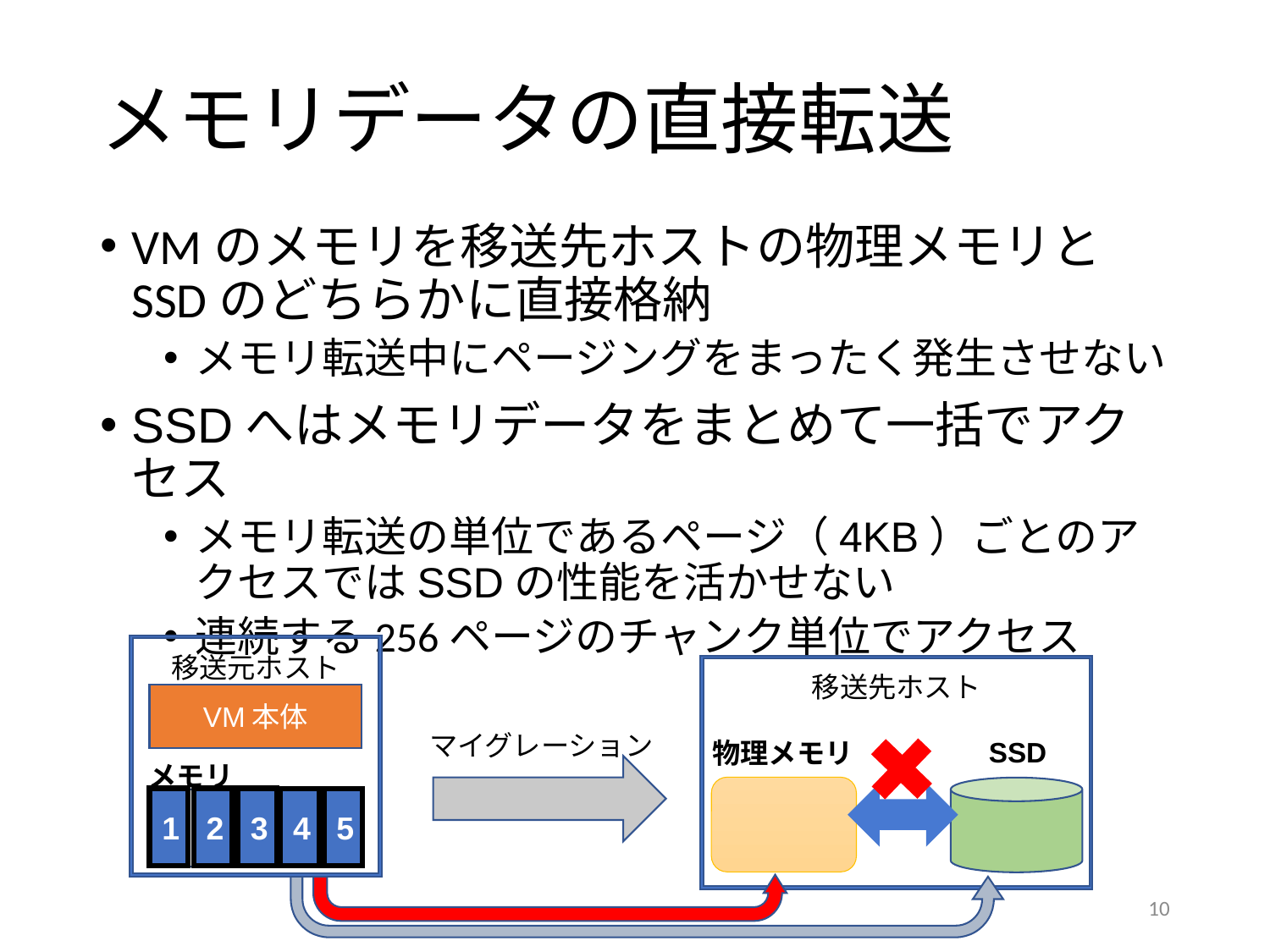

# メモリデータの直接転送
VMのメモリを移送先ホストの物理メモリとSSDのどちらかに直接格納
メモリ転送中にページングをまったく発生させない
SSDへはメモリデータをまとめて一括でアクセス
メモリ転送の単位であるページ（4KB）ごとのアクセスではSSDの性能を活かせない
連続する256ページのチャンク単位でアクセス
移送元ホスト

VM本体
移送先ホスト

マイグレーション
SSD
物理メモリ

メモリ

1
2
3
4
5

10